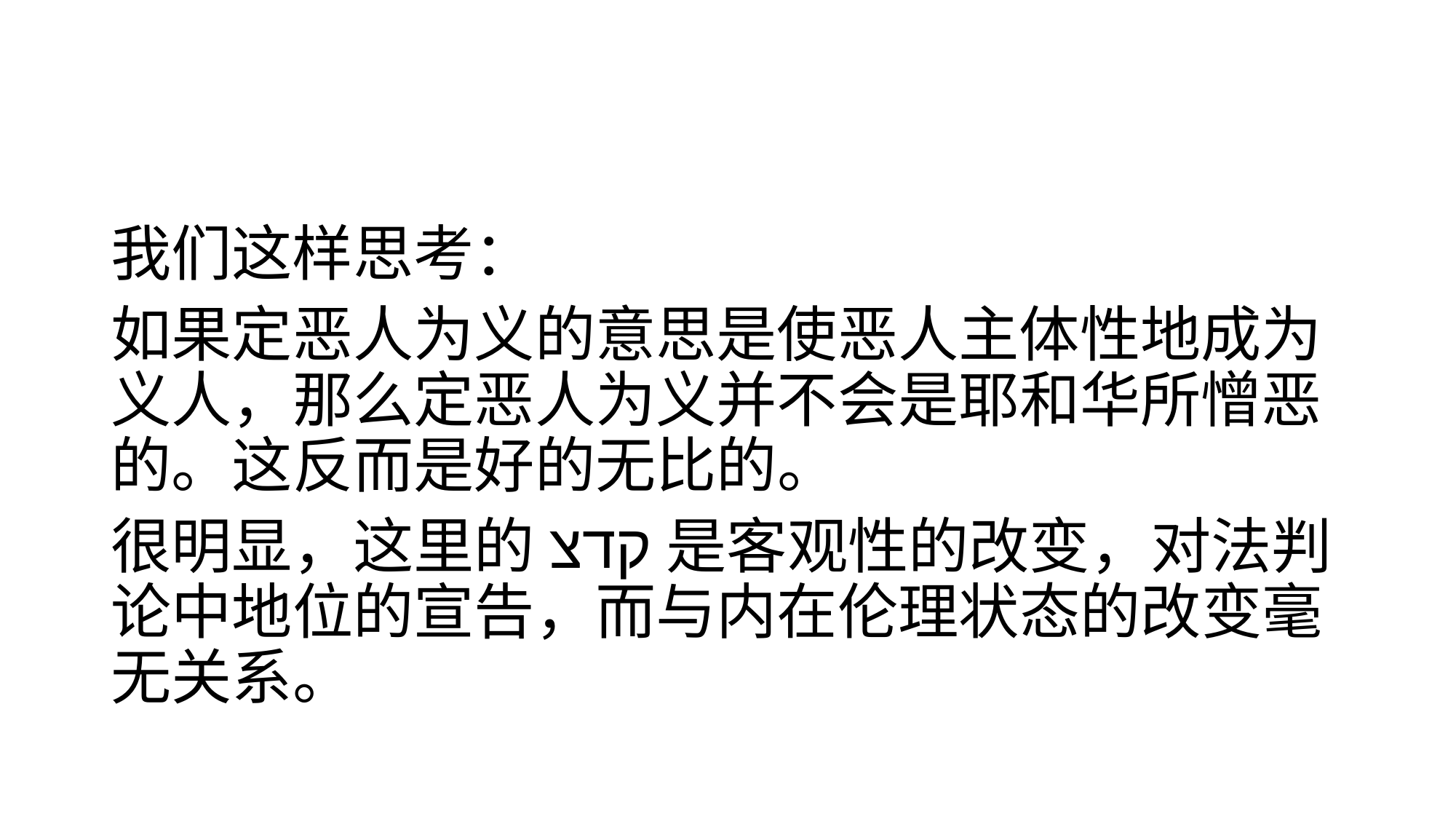

#
我们这样思考：
如果定恶人为义的意思是使恶人主体性地成为义人，那么定恶人为义并不会是耶和华所憎恶的。这反而是好的无比的。
很明显，这里的קדצ是客观性的改变，对法判论中地位的宣告，而与内在伦理状态的改变毫无关系。